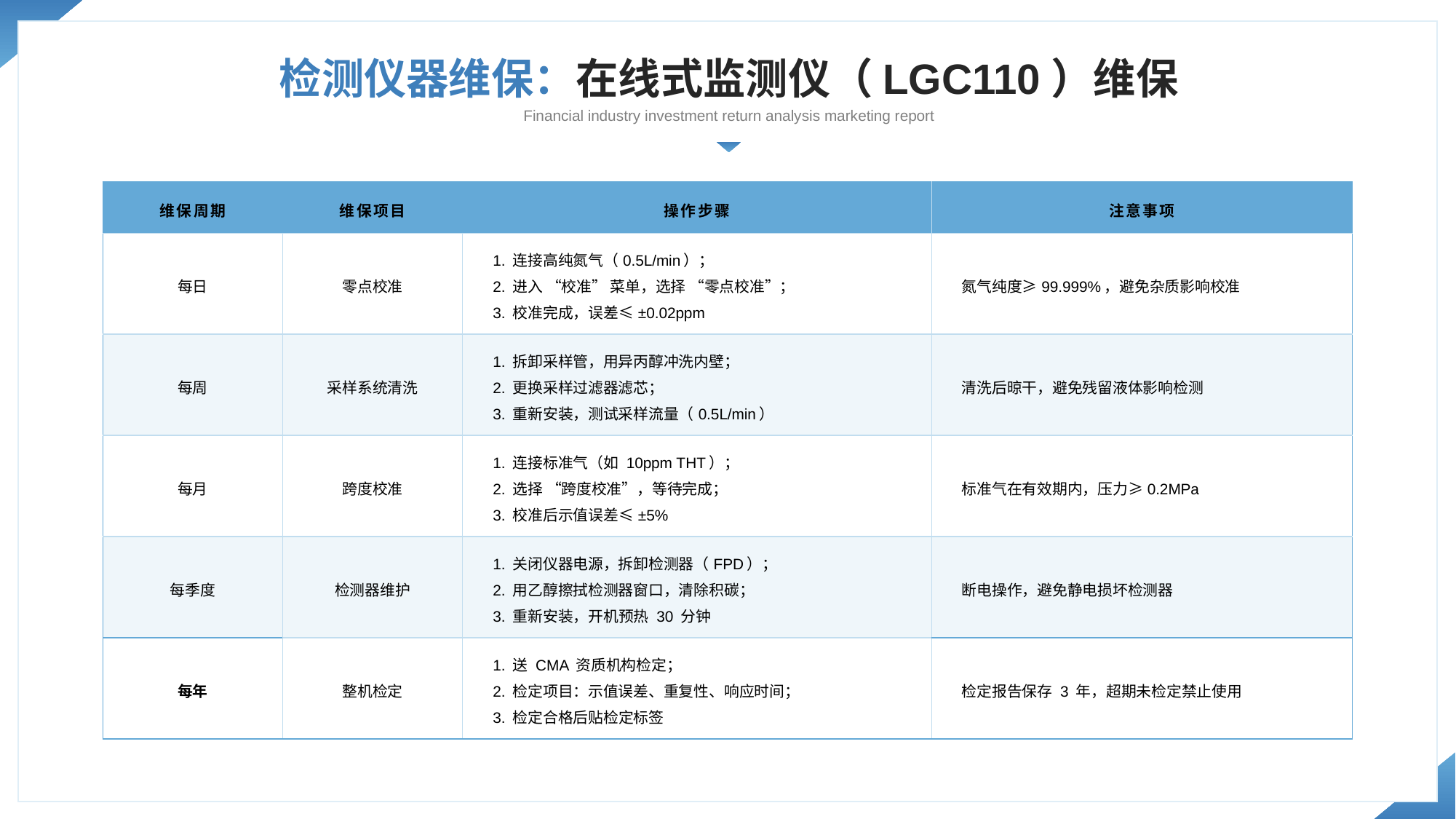

检测仪器维保：在线式监测仪（LGC110）维保
Financial industry investment return analysis marketing report

| 维保周期 | 维保项目 | 操作步骤 | 注意事项 |
| --- | --- | --- | --- |
| 每日 | 零点校准 | 1. 连接高纯氮气（0.5L/min）； 2. 进入 “校准” 菜单，选择 “零点校准”； 3. 校准完成，误差≤±0.02ppm | 氮气纯度≥99.999%，避免杂质影响校准 |
| 每周 | 采样系统清洗 | 1. 拆卸采样管，用异丙醇冲洗内壁； 2. 更换采样过滤器滤芯； 3. 重新安装，测试采样流量（0.5L/min） | 清洗后晾干，避免残留液体影响检测 |
| 每月 | 跨度校准 | 1. 连接标准气（如 10ppm THT）； 2. 选择 “跨度校准”，等待完成； 3. 校准后示值误差≤±5% | 标准气在有效期内，压力≥0.2MPa |
| 每季度 | 检测器维护 | 1. 关闭仪器电源，拆卸检测器（FPD）； 2. 用乙醇擦拭检测器窗口，清除积碳； 3. 重新安装，开机预热 30 分钟 | 断电操作，避免静电损坏检测器 |
| 每年 | 整机检定 | 1. 送 CMA 资质机构检定； 2. 检定项目：示值误差、重复性、响应时间； 3. 检定合格后贴检定标签 | 检定报告保存 3 年，超期未检定禁止使用 |